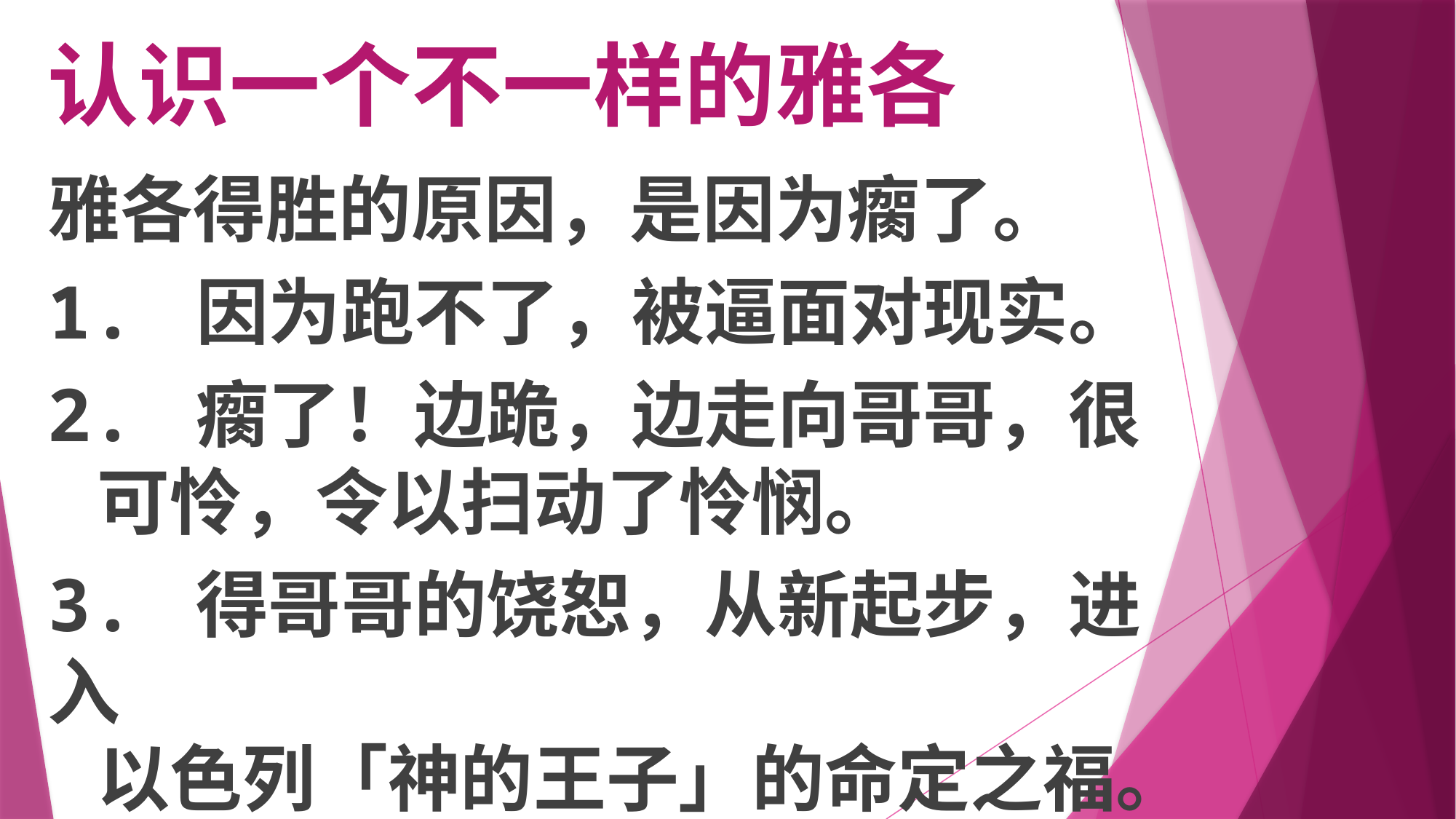

# 认识一个不一样的雅各
雅各得胜的原因，是因为瘸了。
1. 因为跑不了，被逼面对现实。
2. 瘸了！边跪，边走向哥哥，很
   可怜，令以扫动了怜悯。
3. 得哥哥的饶恕，从新起步，进入
   以色列「神的王子」的命定之福。